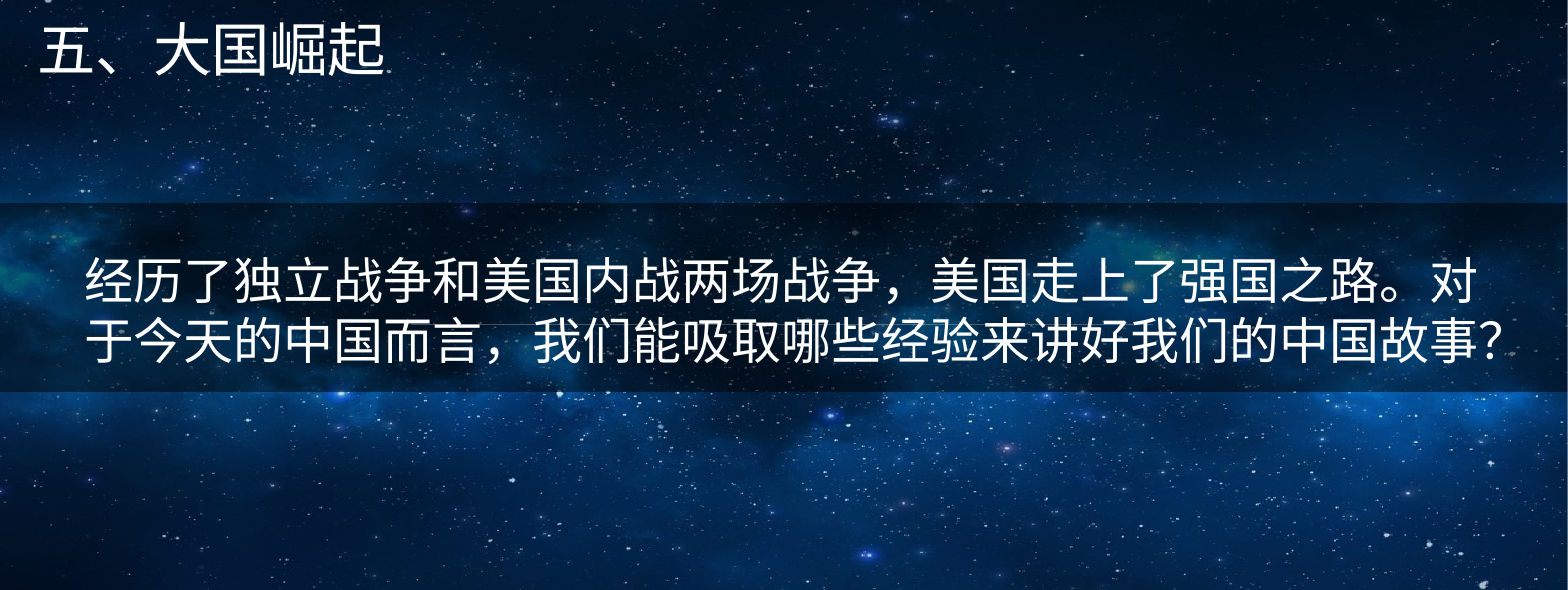

五、大国崛起
经历了独立战争和美国内战两场战争，美国走上了强国之路。对于今天的中国而言，我们能吸取哪些经验来讲好我们的中国故事？